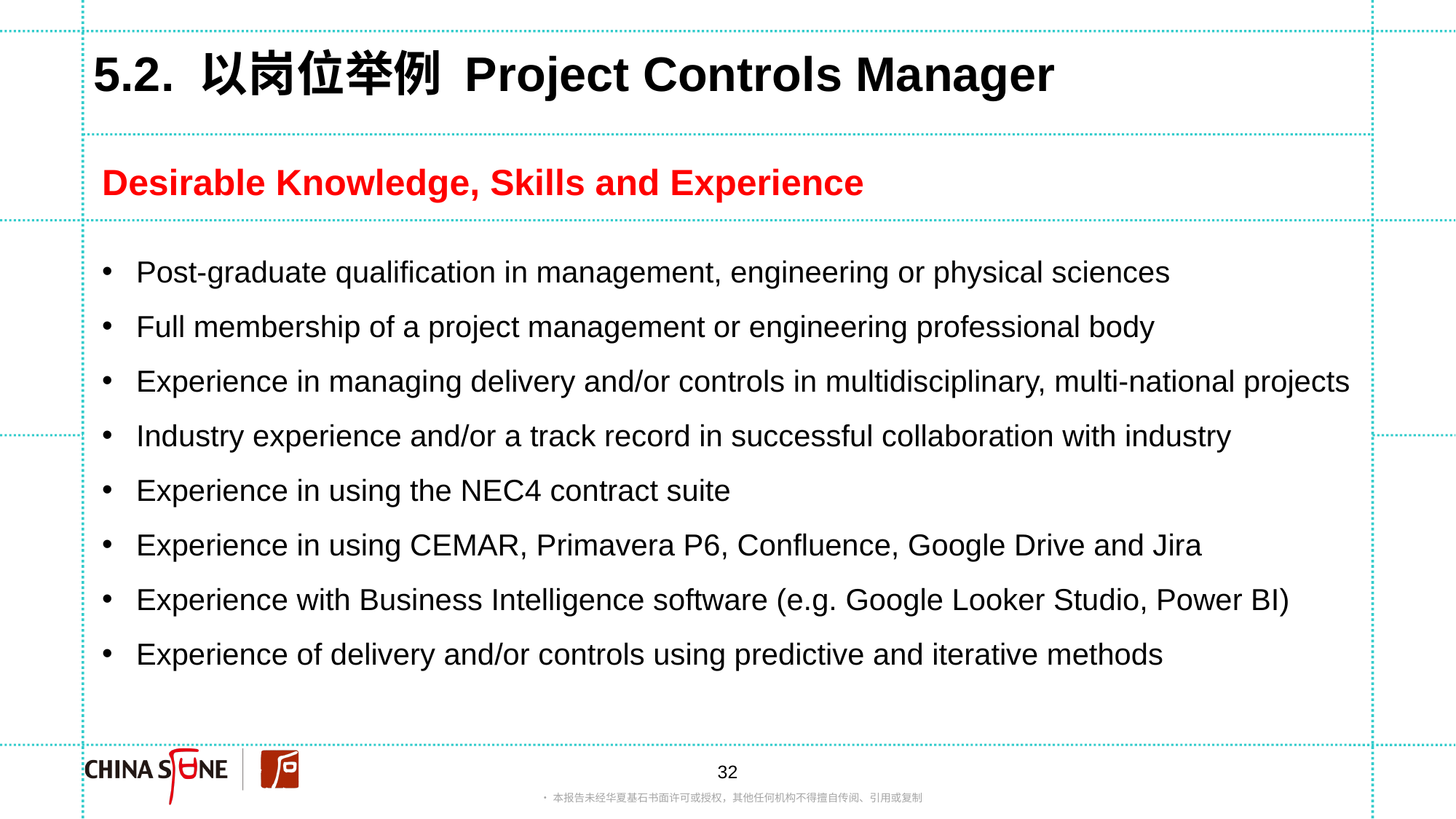

# 5.2. 以岗位举例 Project Controls Manager
Desirable Knowledge, Skills and Experience
Post-graduate qualification in management, engineering or physical sciences
Full membership of a project management or engineering professional body
Experience in managing delivery and/or controls in multidisciplinary, multi-national projects
Industry experience and/or a track record in successful collaboration with industry
Experience in using the NEC4 contract suite
Experience in using CEMAR, Primavera P6, Confluence, Google Drive and Jira
Experience with Business Intelligence software (e.g. Google Looker Studio, Power BI)
Experience of delivery and/or controls using predictive and iterative methods